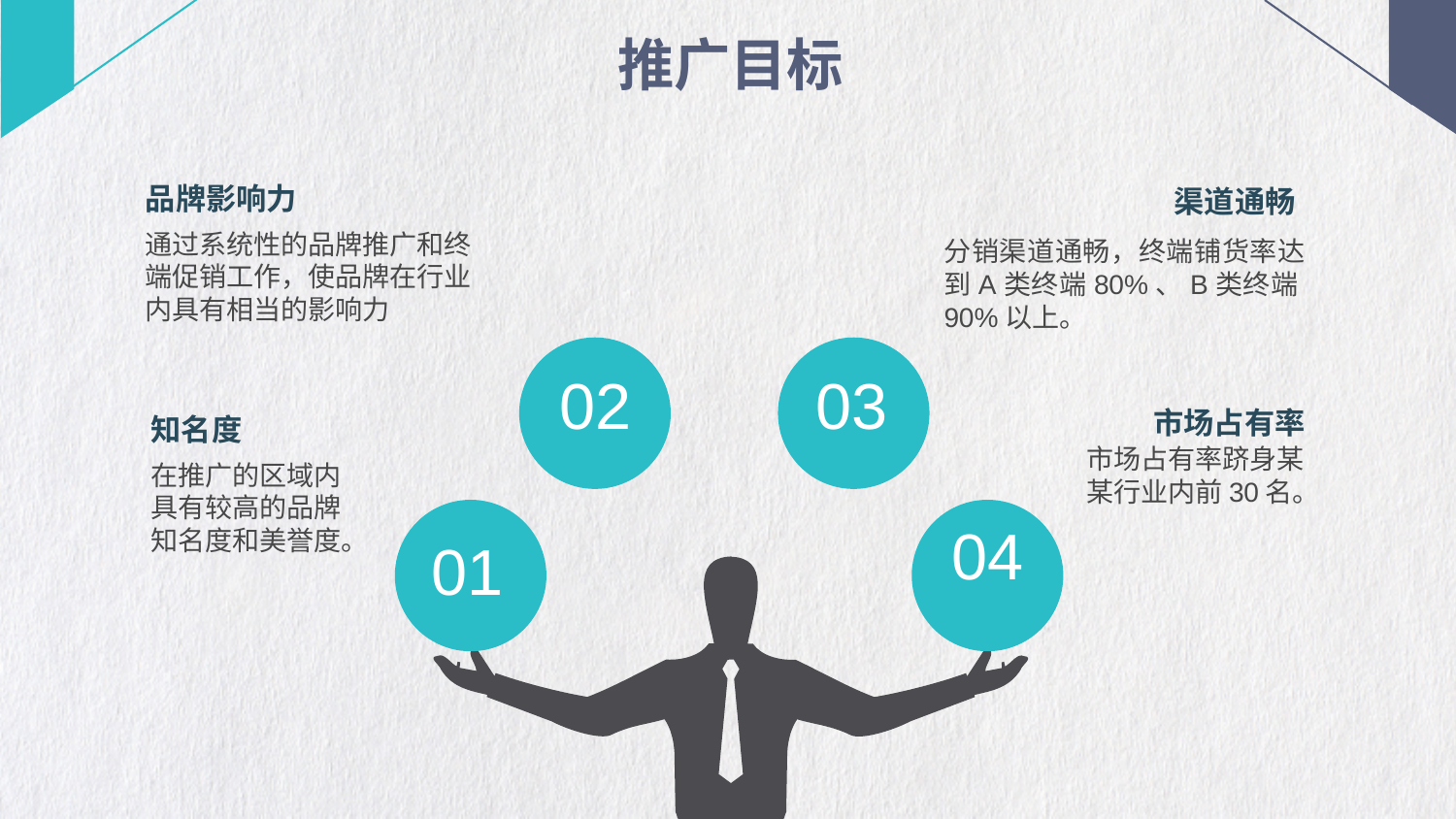

推广目标

品牌影响力
渠道通畅
通过系统性的品牌推广和终端促销工作，使品牌在行业内具有相当的影响力
分销渠道通畅，终端铺货率达到A类终端80%、B类终端90%以上。

02

03

01

04

市场占有率
知名度
市场占有率跻身某某行业内前30名。
在推广的区域内具有较高的品牌知名度和美誉度。